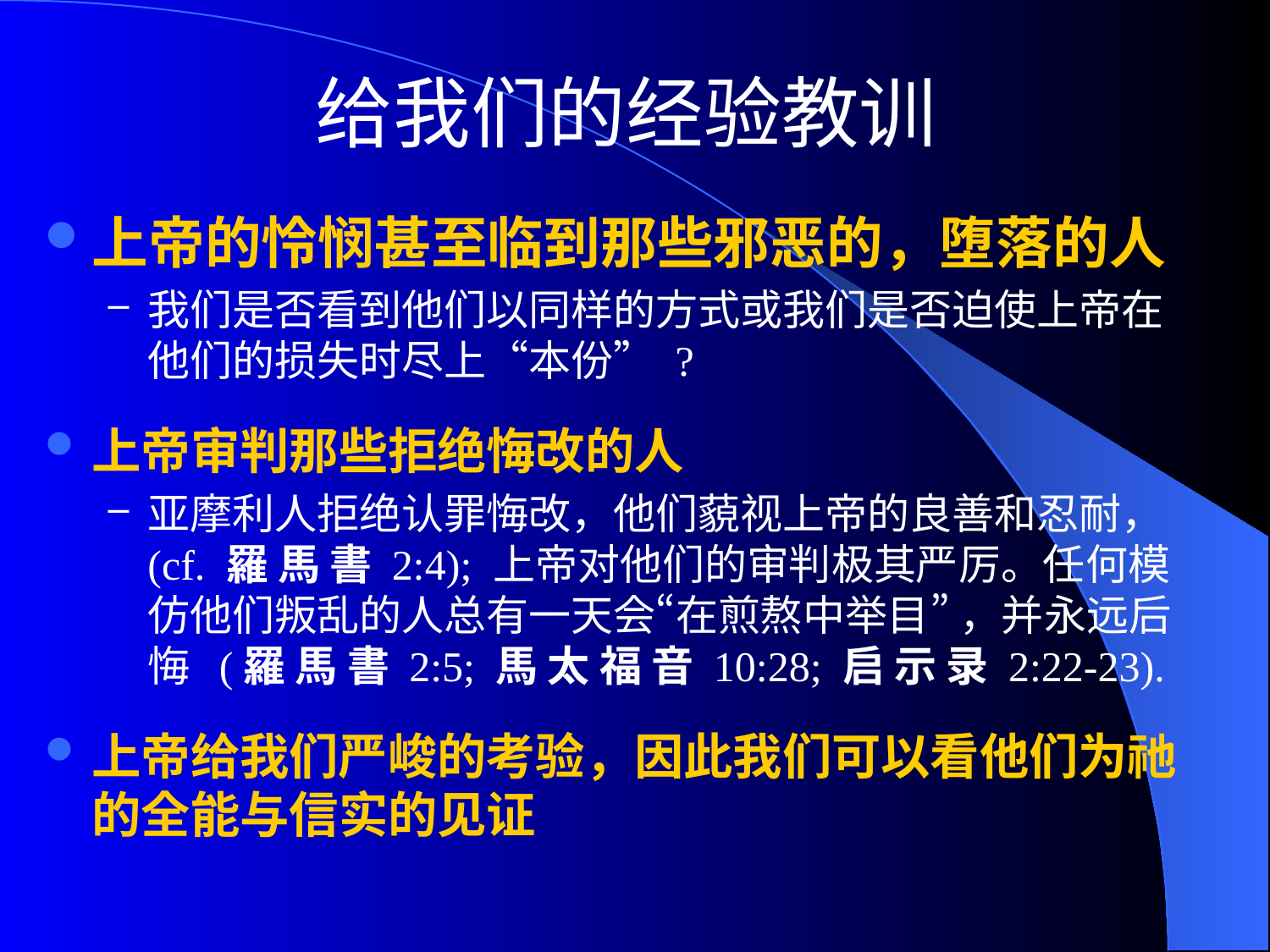

# 给我们的经验教训
上帝的怜悯甚至临到那些邪恶的，堕落的人
我们是否看到他们以同样的方式或我们是否迫使上帝在他们的损失时尽上“本份” ?

上帝审判那些拒绝悔改的人
亚摩利人拒绝认罪悔改，他们藐视上帝的良善和忍耐， (cf. 羅 馬 書 2:4); 上帝对他们的审判极其严厉。任何模仿他们叛乱的人总有一天会“在煎熬中举目” ，并永远后悔  (羅 馬 書 2:5; 馬 太 福 音 10:28; 启 示 录 2:22-23).

上帝给我们严峻的考验，因此我们可以看他们为祂的全能与信实的见证